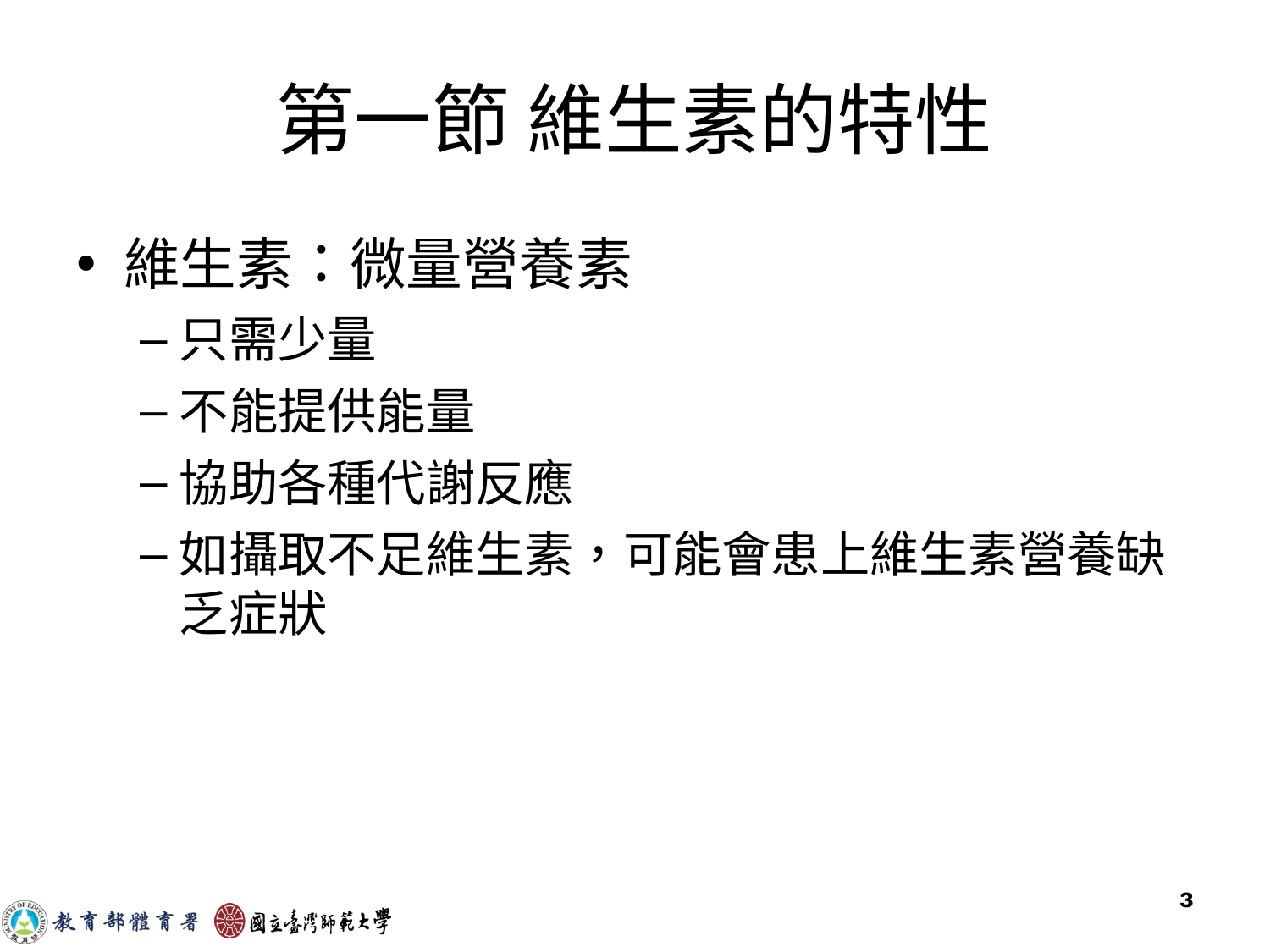

# 第一節 維生素的特性
維生素：微量營養素
只需少量
不能提供能量
協助各種代謝反應
如攝取不足維生素，可能會患上維生素營養缺乏症狀

3